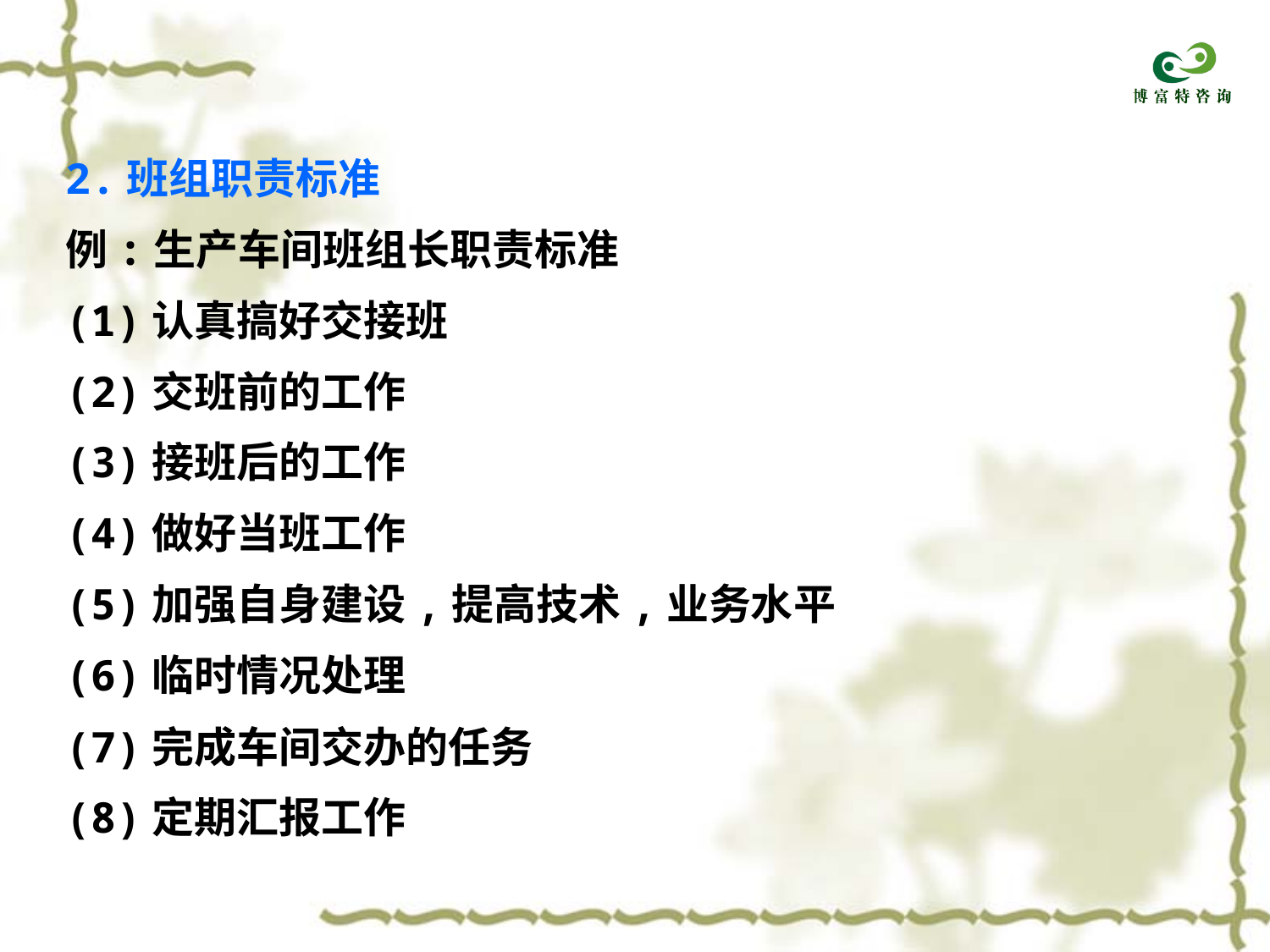

2.班组职责标准
例:生产车间班组长职责标准
(1)认真搞好交接班
(2)交班前的工作
(3)接班后的工作
(4)做好当班工作
(5)加强自身建设,提高技术,业务水平
(6)临时情况处理
(7)完成车间交办的任务
(8)定期汇报工作